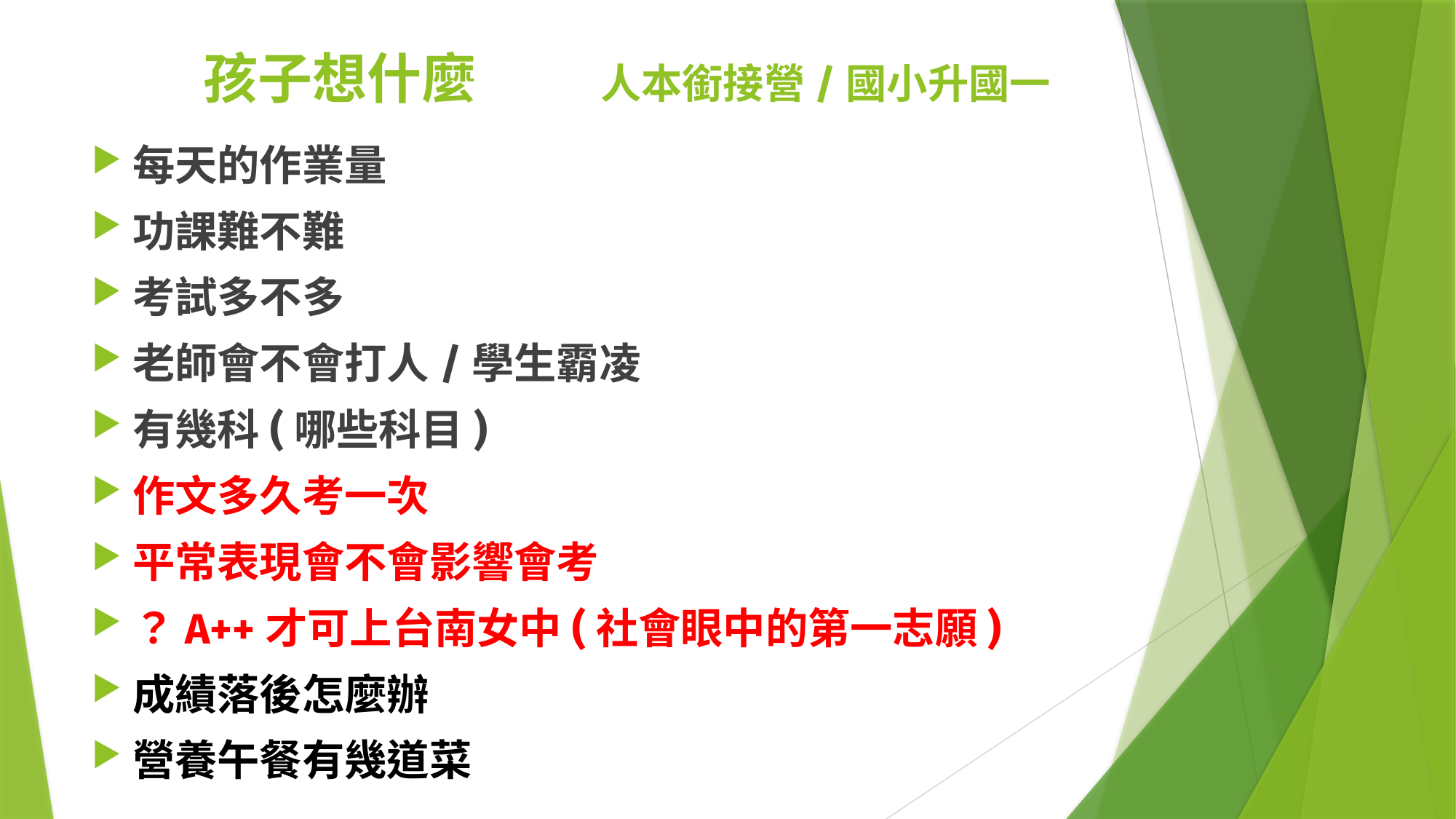

# 孩子想什麼          人本銜接營/國小升國一
每天的作業量
功課難不難
考試多不多
老師會不會打人/學生霸凌
有幾科(哪些科目)
作文多久考一次
平常表現會不會影響會考
？A++才可上台南女中(社會眼中的第一志願)
成績落後怎麼辦
營養午餐有幾道菜